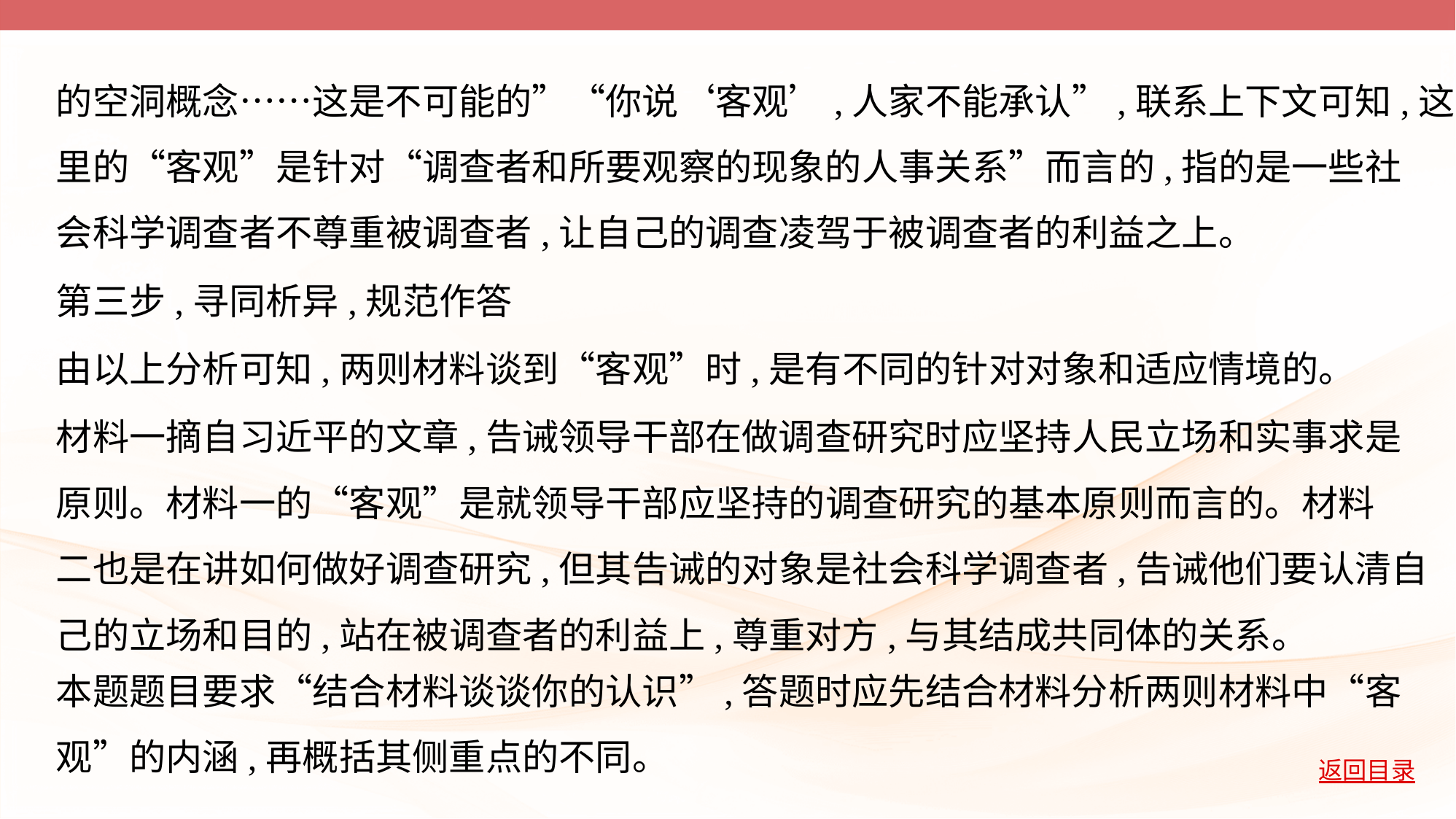

的空洞概念……这是不可能的”“你说‘客观’,人家不能承认”,联系上下文可知,这
里的“客观”是针对“调查者和所要观察的现象的人事关系”而言的,指的是一些社
会科学调查者不尊重被调查者,让自己的调查凌驾于被调查者的利益之上。
第三步,寻同析异,规范作答
由以上分析可知,两则材料谈到“客观”时,是有不同的针对对象和适应情境的。
材料一摘自习近平的文章,告诫领导干部在做调查研究时应坚持人民立场和实事求是
原则。材料一的“客观”是就领导干部应坚持的调查研究的基本原则而言的。材料
二也是在讲如何做好调查研究,但其告诫的对象是社会科学调查者,告诫他们要认清自
己的立场和目的,站在被调查者的利益上,尊重对方,与其结成共同体的关系。
本题题目要求“结合材料谈谈你的认识”,答题时应先结合材料分析两则材料中“客
观”的内涵,再概括其侧重点的不同。